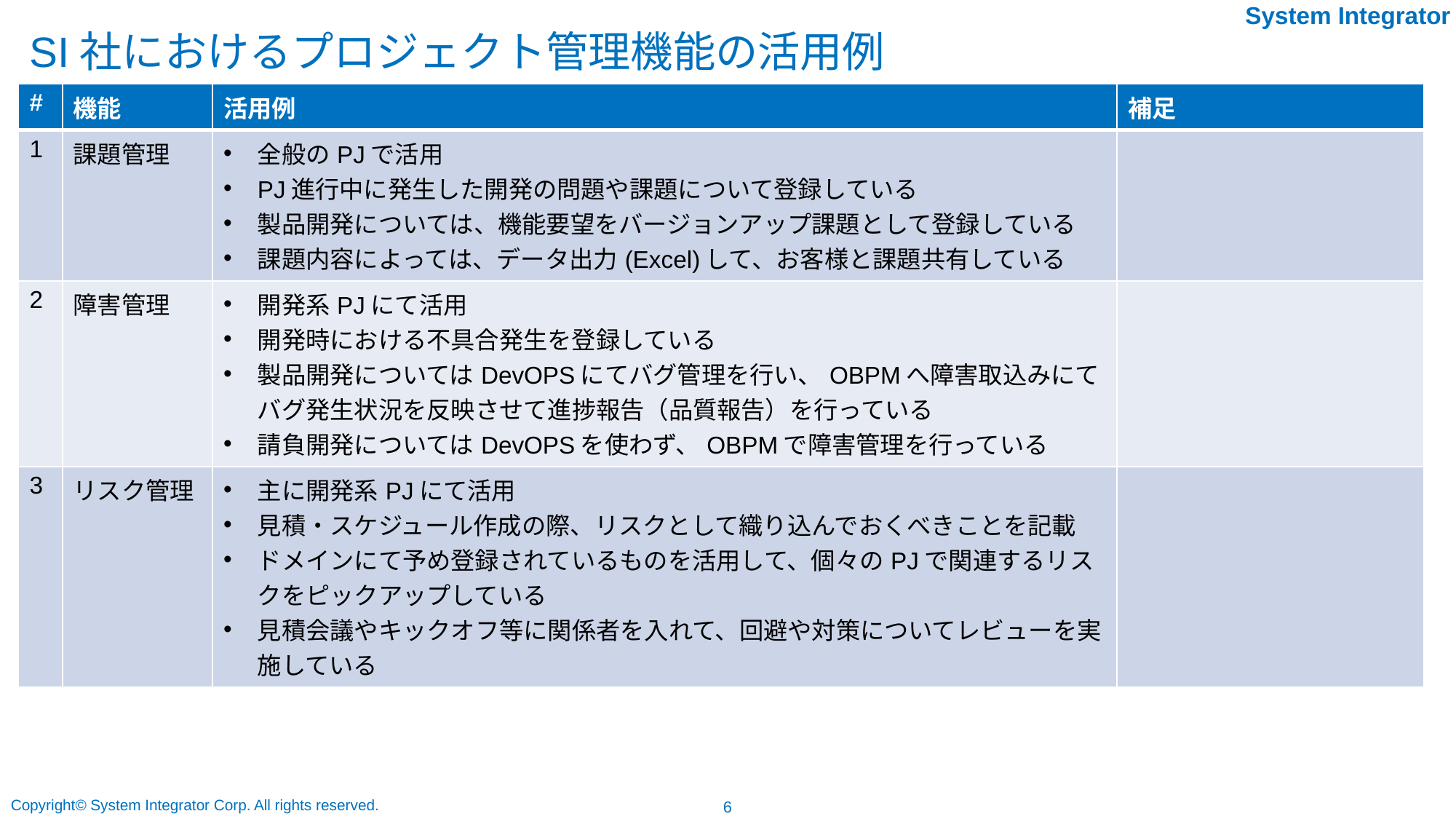

# SI社におけるプロジェクト管理機能の活用例
| # | 機能 | 活用例 | 補足 |
| --- | --- | --- | --- |
| 1 | 課題管理 | 全般のPJで活用 PJ進行中に発生した開発の問題や課題について登録している 製品開発については、機能要望をバージョンアップ課題として登録している 課題内容によっては、データ出力(Excel)して、お客様と課題共有している |  |
| 2 | 障害管理 | 開発系PJにて活用 開発時における不具合発生を登録している 製品開発についてはDevOPSにてバグ管理を行い、OBPMへ障害取込みにてバグ発生状況を反映させて進捗報告（品質報告）を行っている 請負開発についてはDevOPSを使わず、OBPMで障害管理を行っている |  |
| 3 | リスク管理 | 主に開発系PJにて活用 見積・スケジュール作成の際、リスクとして織り込んでおくべきことを記載 ドメインにて予め登録されているものを活用して、個々のPJで関連するリスクをピックアップしている 見積会議やキックオフ等に関係者を入れて、回避や対策についてレビューを実施している |  |